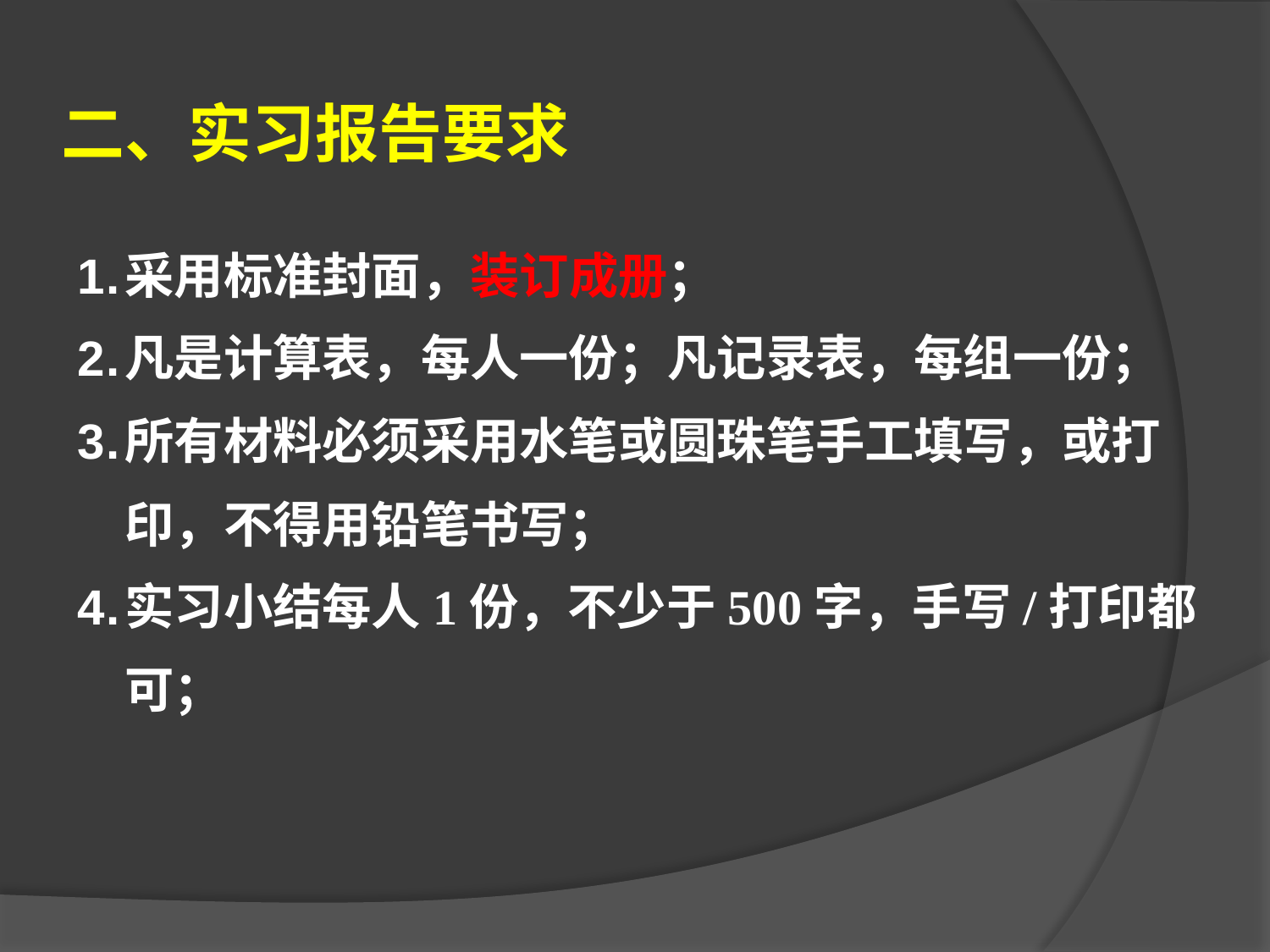

二、实习报告要求
采用标准封面，装订成册；
凡是计算表，每人一份；凡记录表，每组一份；
所有材料必须采用水笔或圆珠笔手工填写，或打印，不得用铅笔书写；
实习小结每人1份，不少于500字，手写/打印都可；